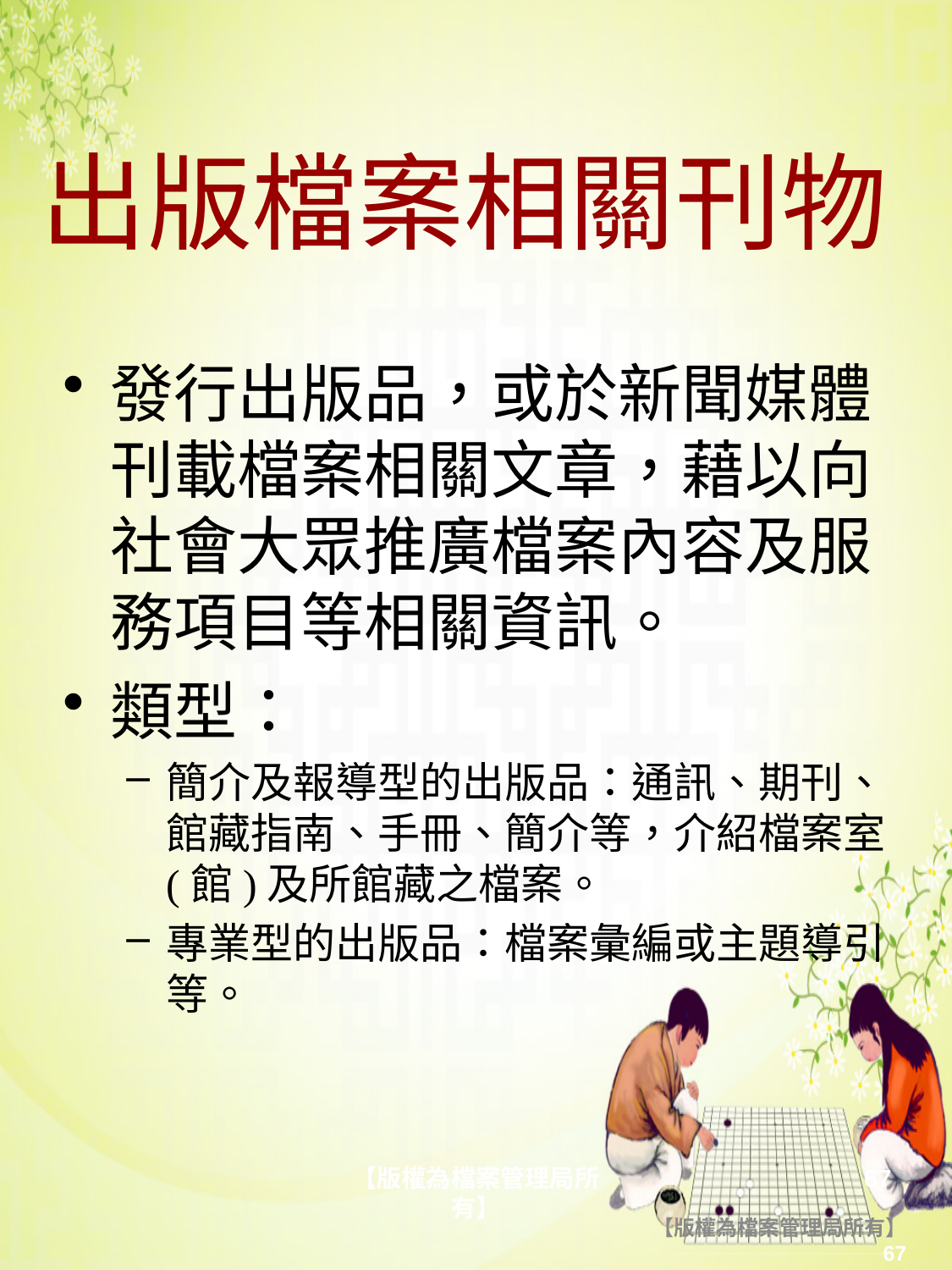

# 出版檔案相關刊物
發行出版品，或於新聞媒體刊載檔案相關文章，藉以向社會大眾推廣檔案內容及服務項目等相關資訊。
類型：
簡介及報導型的出版品：通訊、期刊、館藏指南、手冊、簡介等，介紹檔案室(館)及所館藏之檔案。
專業型的出版品：檔案彙編或主題導引等。
【版權為檔案管理局所有】
67
【版權為檔案管理局所有】
67